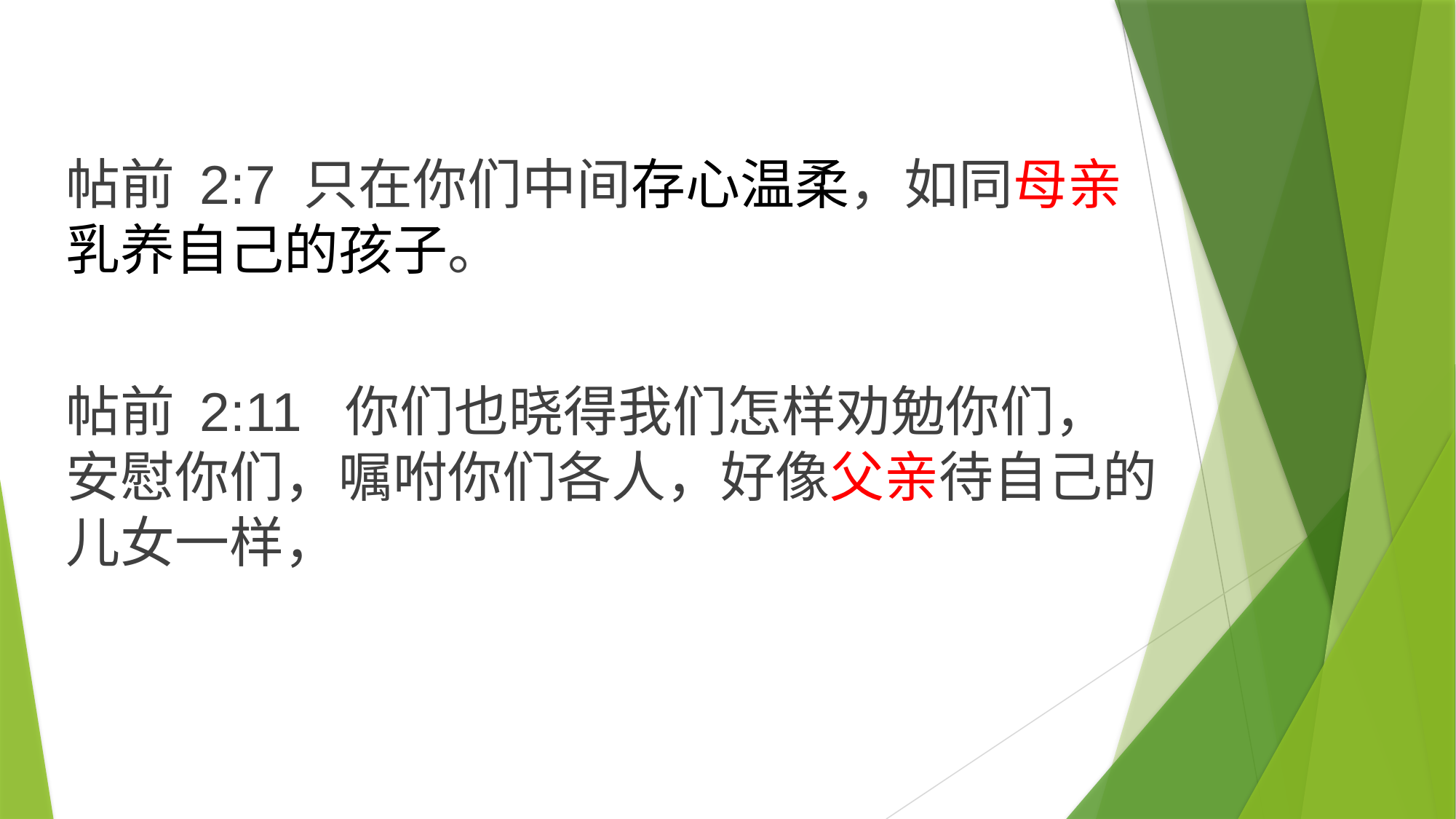

帖前 2:7 只在你们中间存心温柔，如同母亲乳养自己的孩子。

帖前 2:11  你们也晓得我们怎样劝勉你们，安慰你们，嘱咐你们各人，好像父亲待自己的儿女一样，